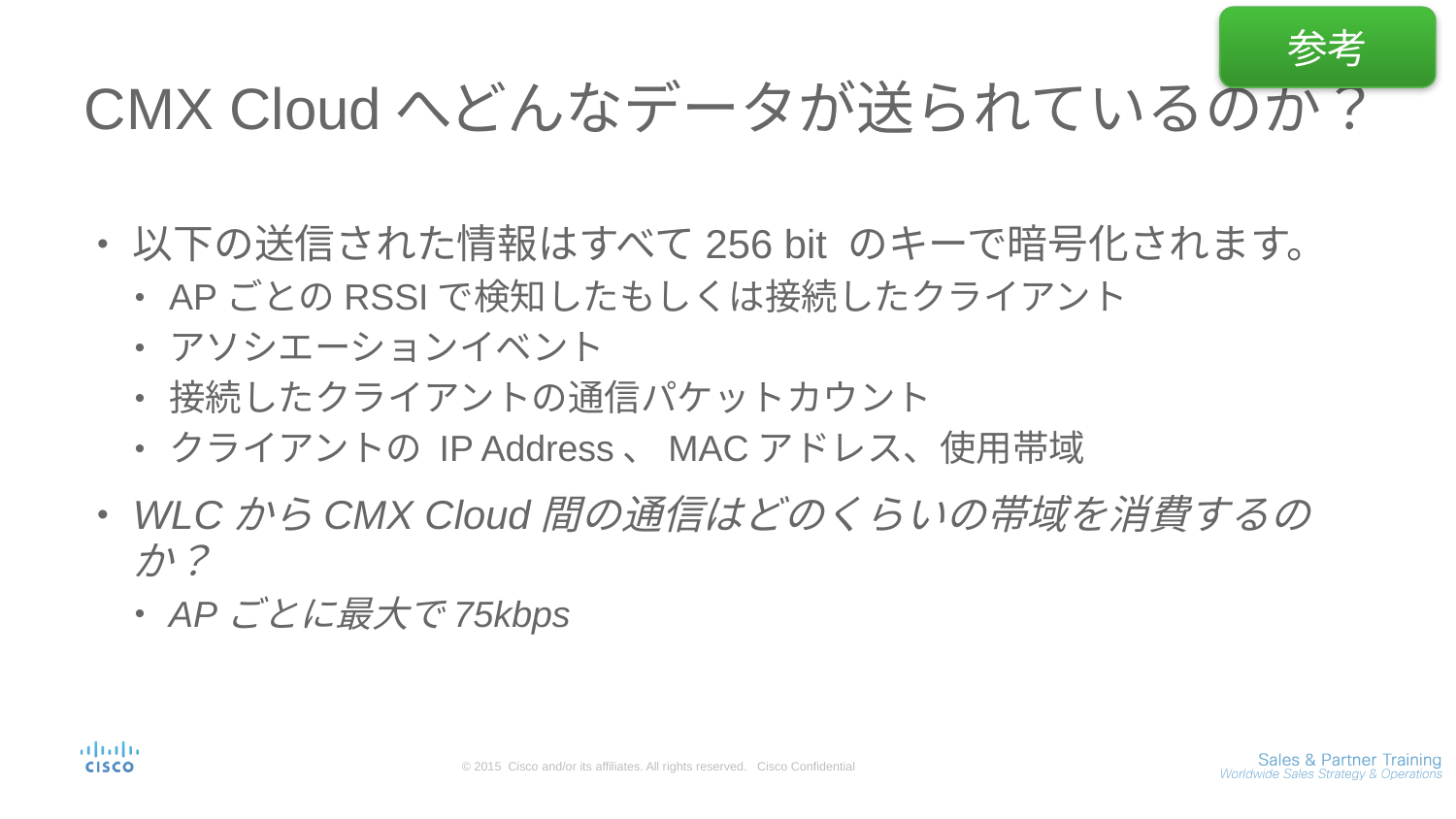

参考
# CMX Cloudへどんなデータが送られているのか？
以下の送信された情報はすべて256 bit のキーで暗号化されます。
APごとのRSSIで検知したもしくは接続したクライアント
アソシエーションイベント
接続したクライアントの通信パケットカウント
クライアントの IP Address、MACアドレス、使用帯域
WLCからCMX Cloud間の通信はどのくらいの帯域を消費するのか？
APごとに最大で75kbps